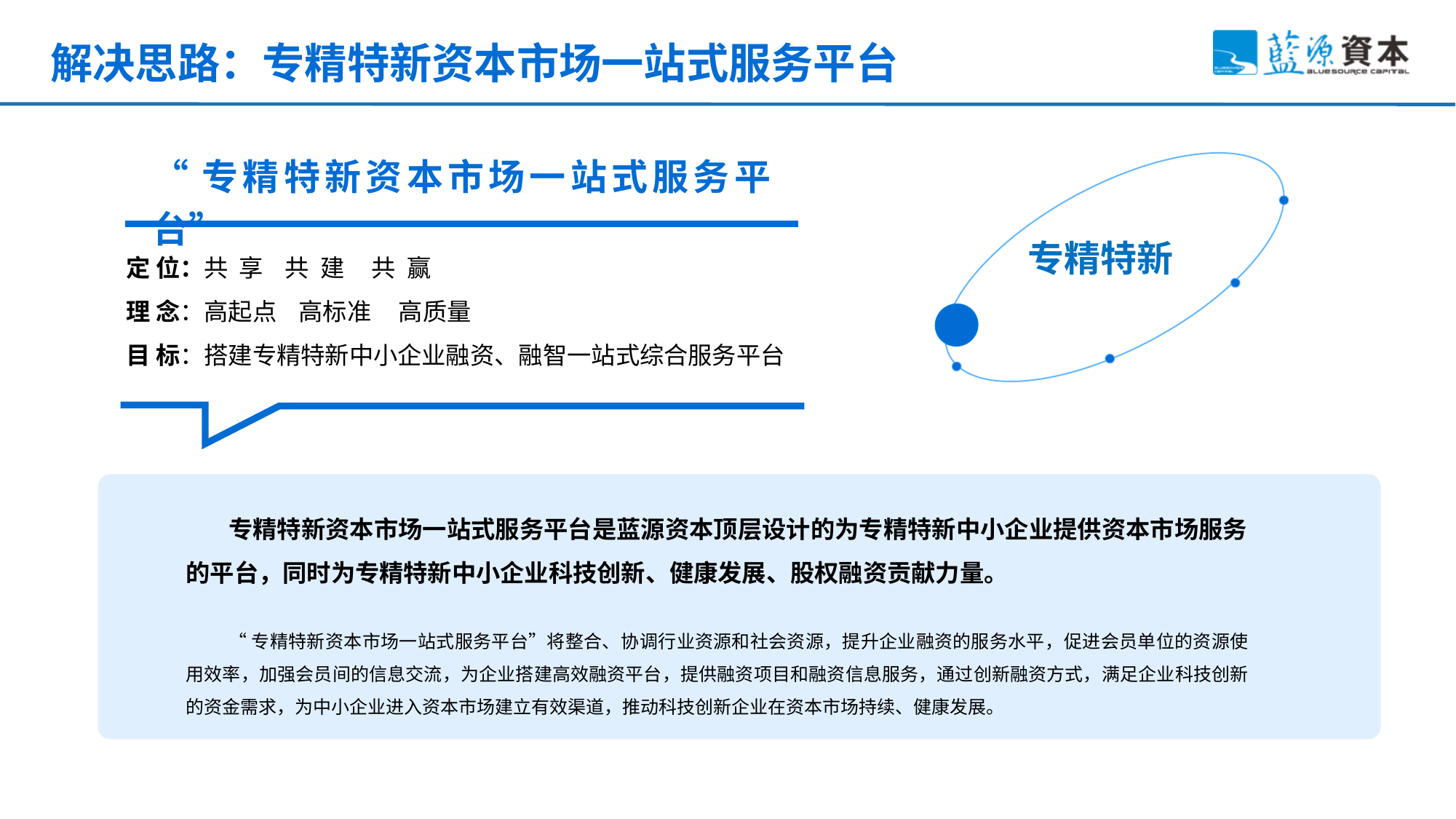

# 解决思路：专精特新资本市场一站式服务平台
“专精特新资本市场一站式服务平台”

专精特新

定 位：共  享    共  建     共  赢
理 念：高起点    高标准     高质量
目 标：搭建专精特新中小企业融资、融智一站式综合服务平台

专精特新资本市场一站式服务平台是蓝源资本顶层设计的为专精特新中小企业提供资本市场服务的平台，同时为专精特新中小企业科技创新、健康发展、股权融资贡献力量。

“专精特新资本市场一站式服务平台”将整合、协调行业资源和社会资源，提升企业融资的服务水平，促进会员单位的资源使用效率，加强会员间的信息交流，为企业搭建高效融资平台，提供融资项目和融资信息服务，通过创新融资方式，满足企业科技创新的资金需求，为中小企业进入资本市场建立有效渠道，推动科技创新企业在资本市场持续、健康发展。